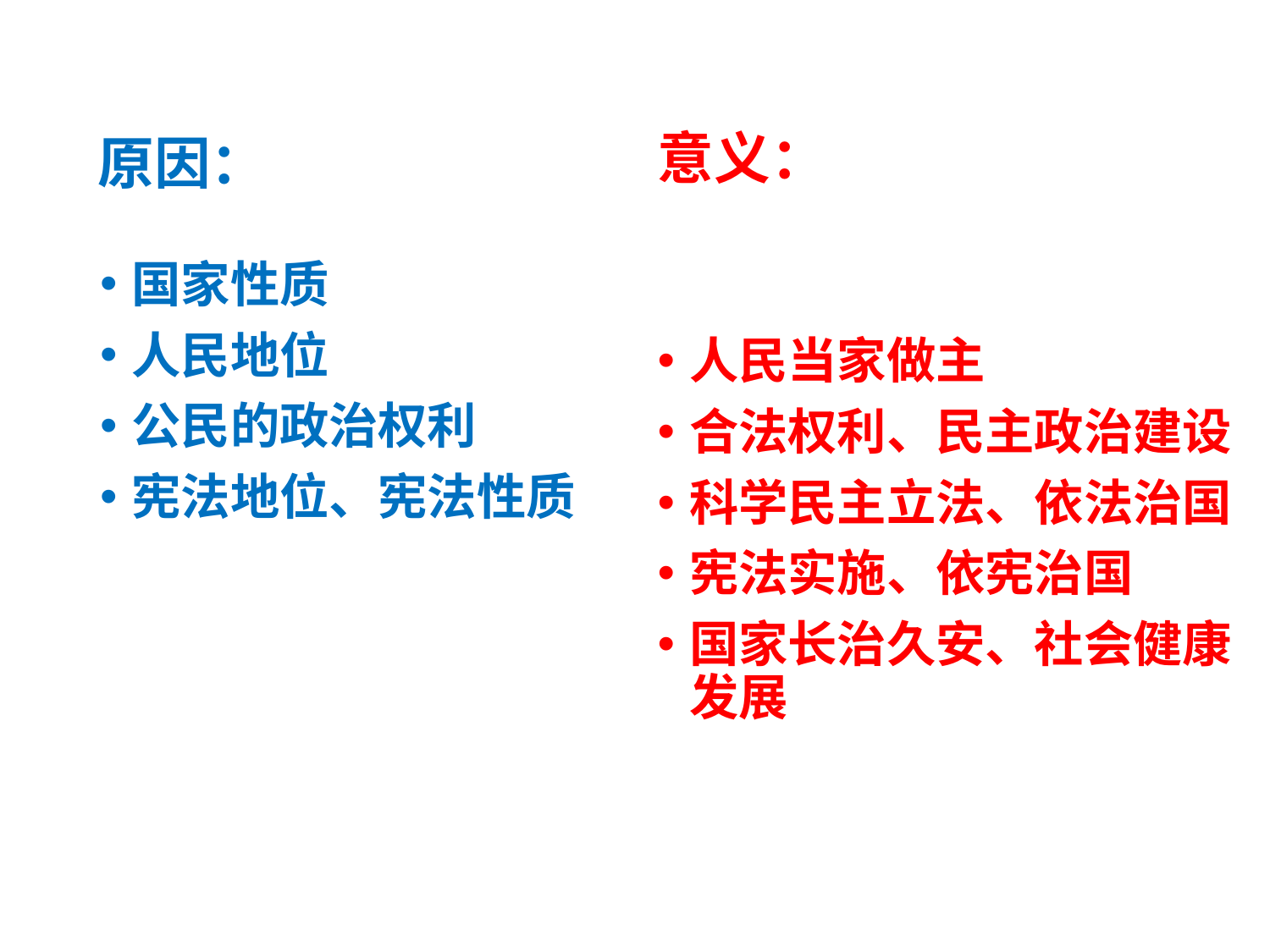

# 原因：
意义：
国家性质
人民地位
公民的政治权利
宪法地位、宪法性质

人民当家做主
合法权利、民主政治建设
科学民主立法、依法治国
宪法实施、依宪治国
国家长治久安、社会健康发展